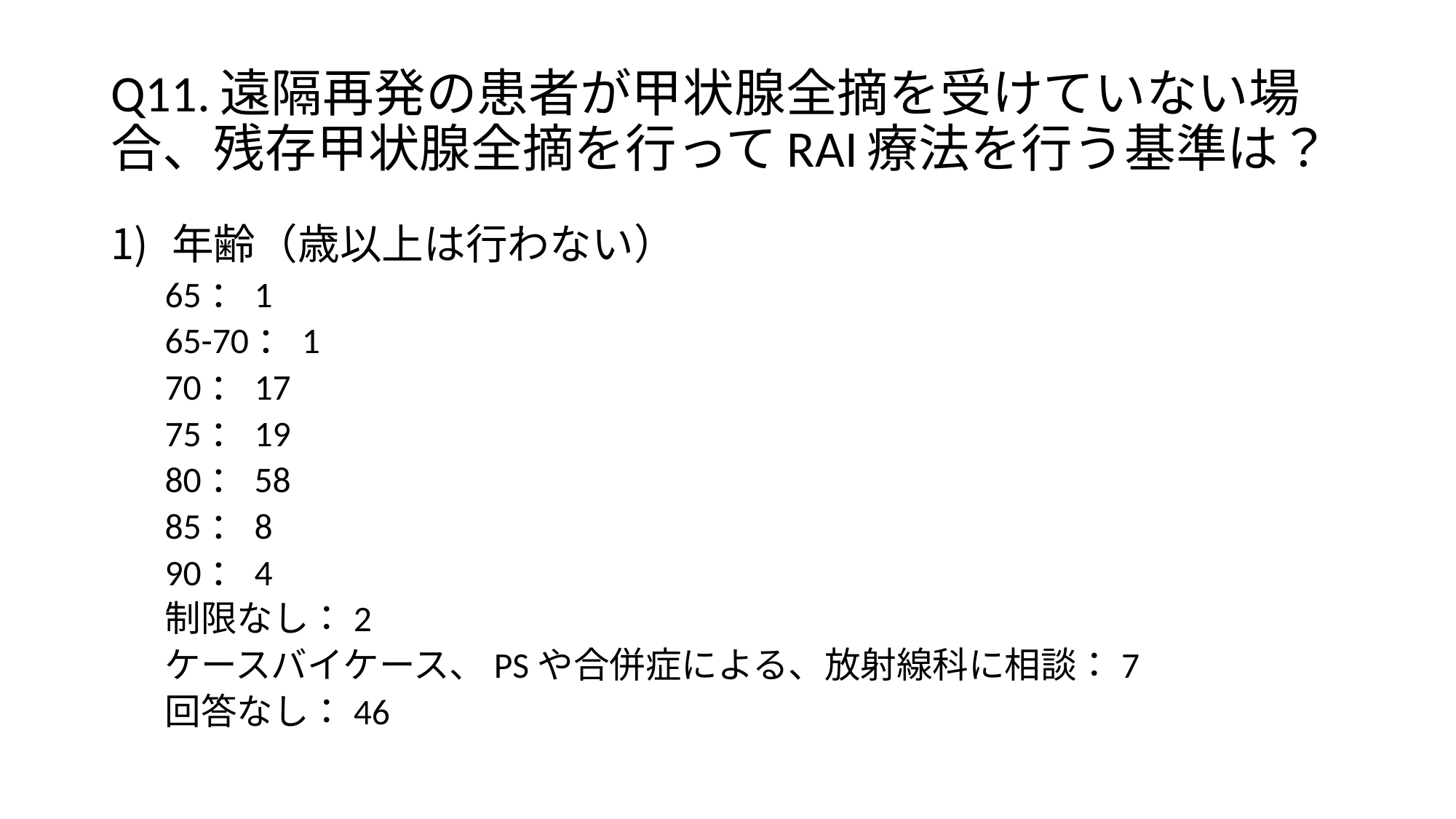

# Q11.遠隔再発の患者が甲状腺全摘を受けていない場合、残存甲状腺全摘を行ってRAI療法を行う基準は？
年齢（歳以上は行わない）
65：1
65-70：1
70：17
75：19
80：58
85：8
90：4
制限なし：2
ケースバイケース、PSや合併症による、放射線科に相談：7
回答なし：46